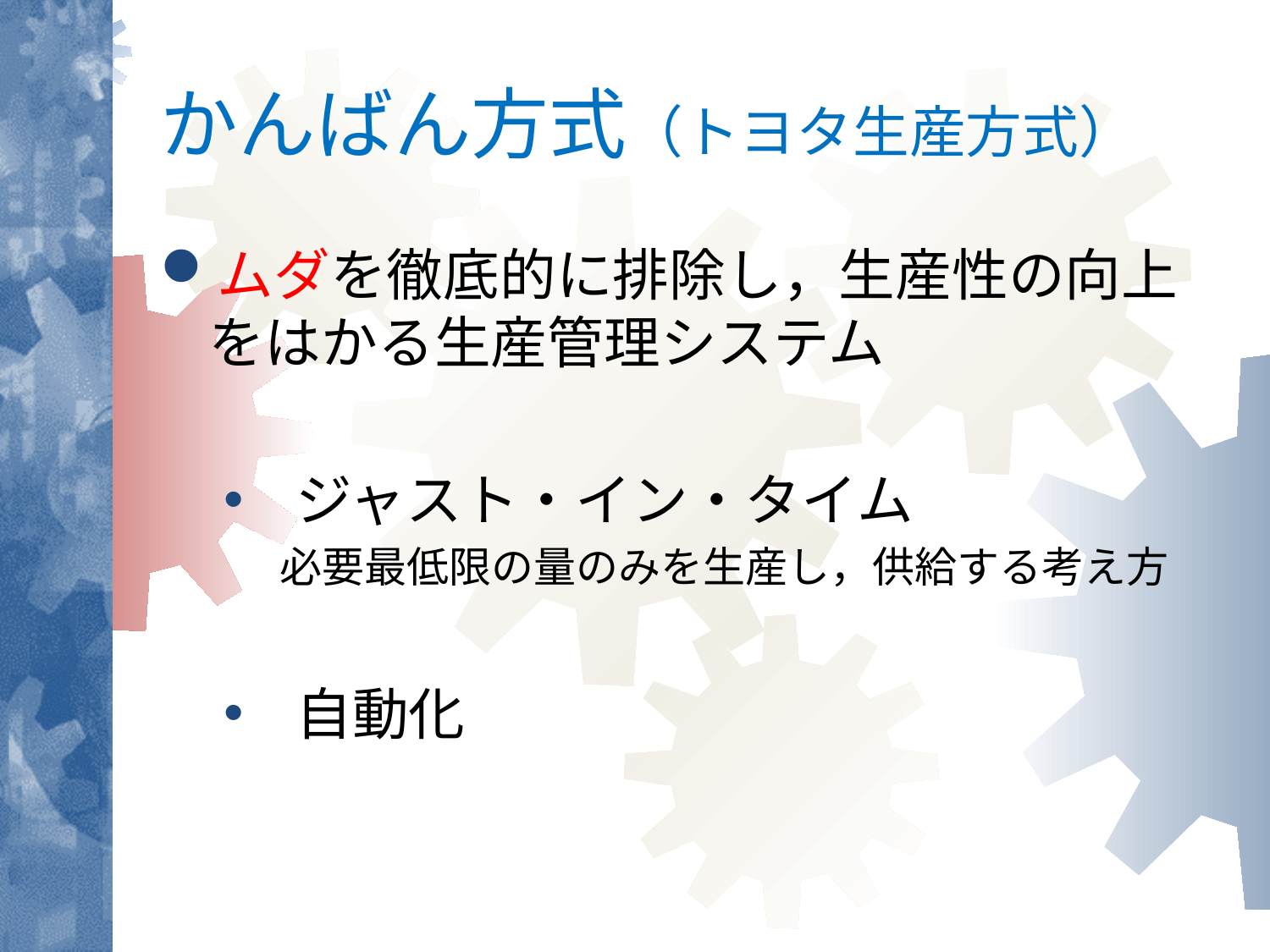

かんばん方式（トヨタ生産方式）
ムダを徹底的に排除し，生産性の向上をはかる生産管理システム

ジャスト・イン・タイム
必要最低限の量のみを生産し，供給する考え方

自動化